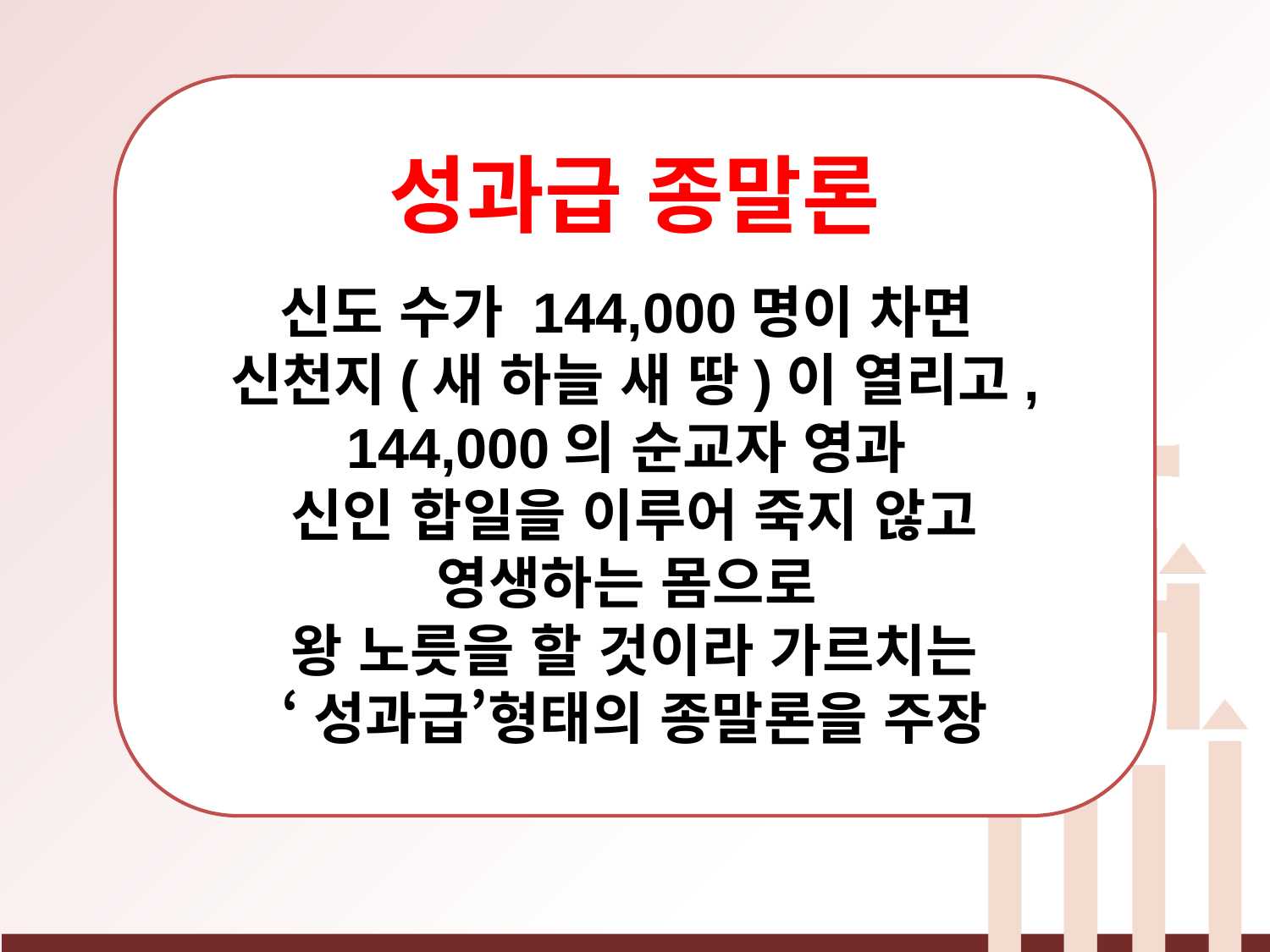

성과급 종말론

신도 수가 144,000명이 차면
신천지(새 하늘 새 땅)이 열리고,
144,000의 순교자 영과
신인 합일을 이루어 죽지 않고
영생하는 몸으로
왕 노릇을 할 것이라 가르치는
‘성과급’형태의 종말론을 주장